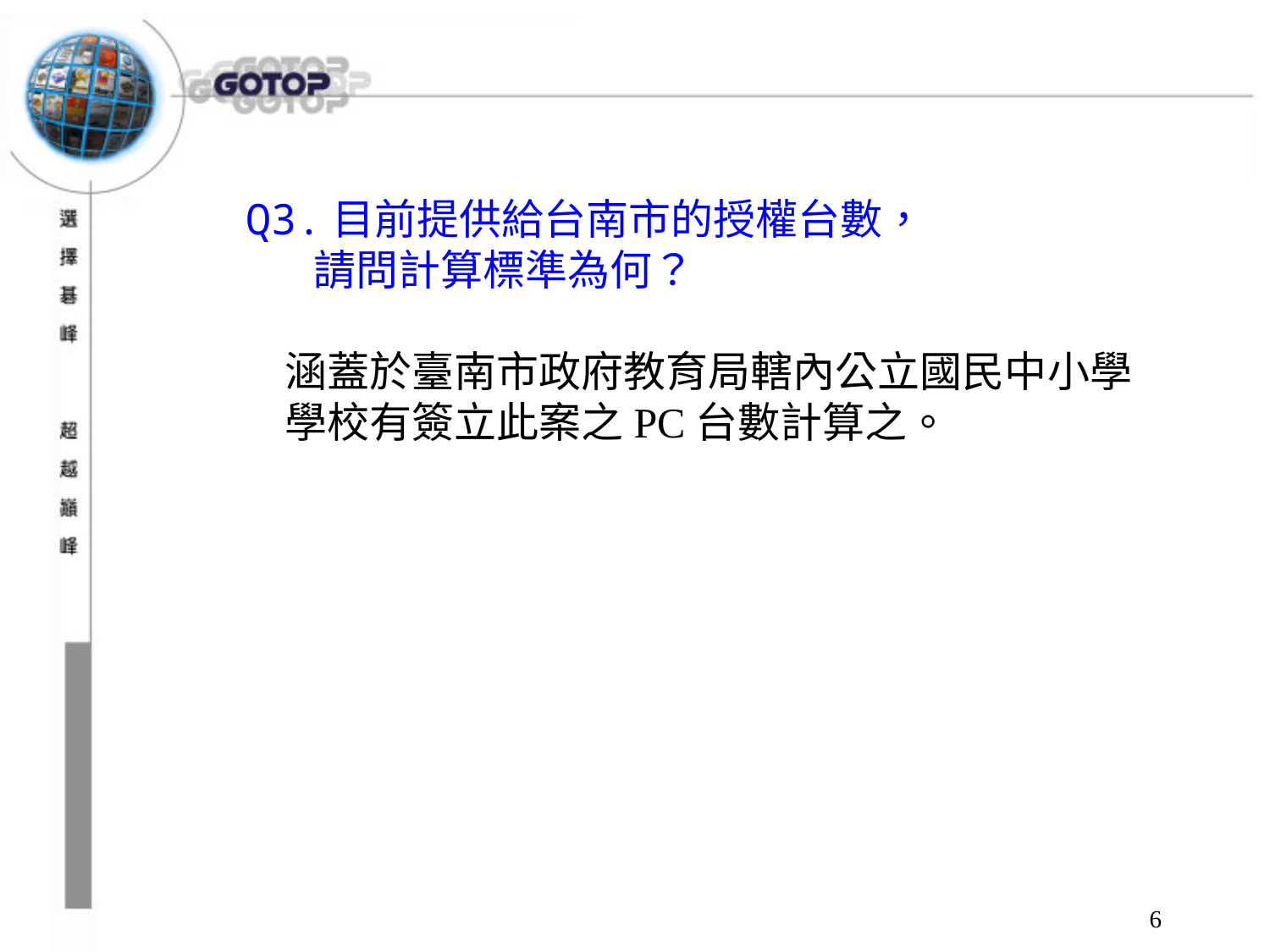

Q3.目前提供給台南市的授權台數，
      請問計算標準為何？

涵蓋於臺南市政府教育局轄內公立國民中小學學校有簽立此案之PC台數計算之。

6